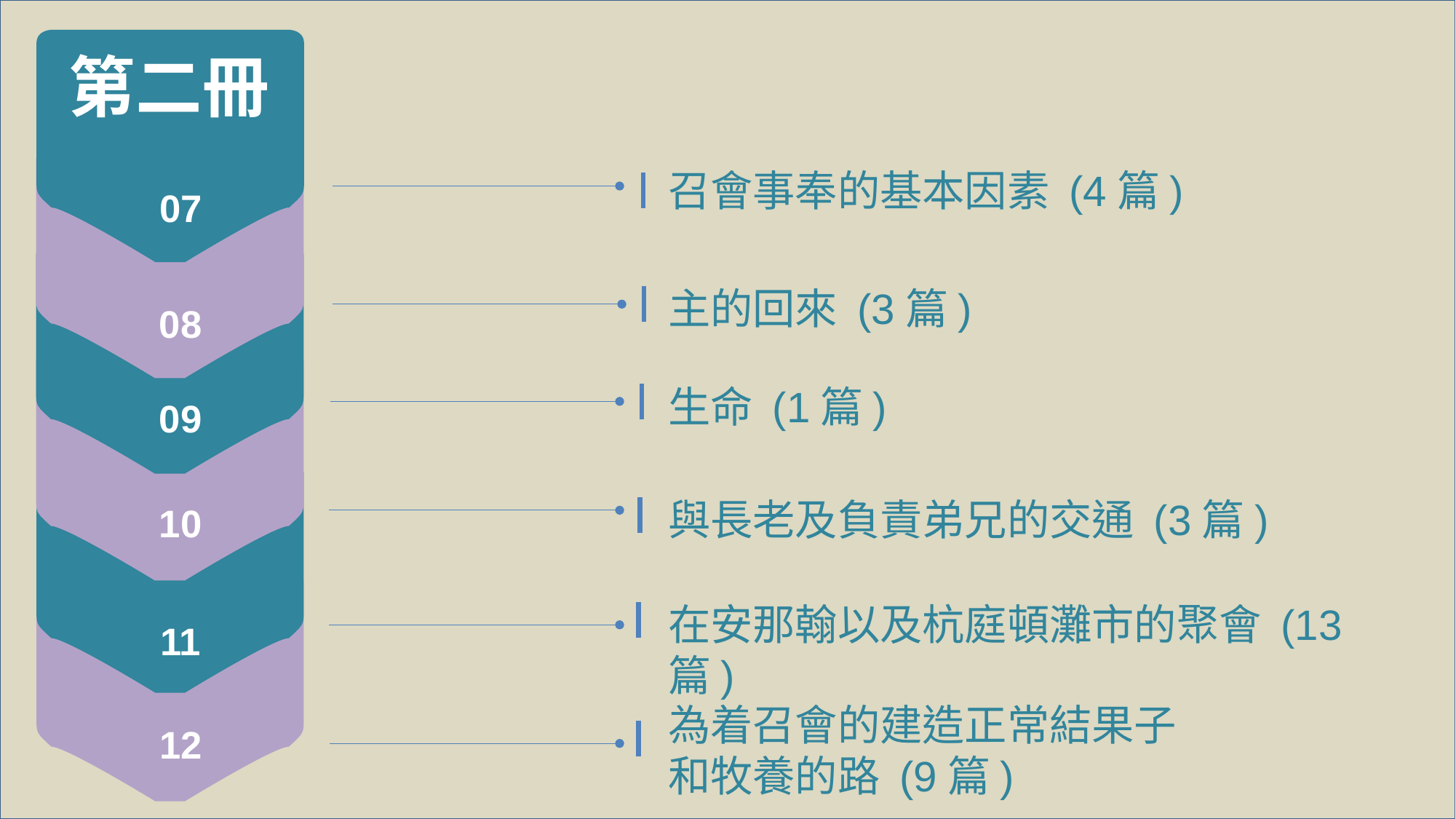

第二冊
  07

  08
召會事奉的基本因素 (4篇)

  09
主的回來 (3篇)

  10
生命 (1篇)

  11
與長老及負責弟兄的交通 (3篇)

  12
在安那翰以及杭庭頓灘市的聚會 (13篇)
為着召會的建造正常結果子
和牧養的路 (9篇)